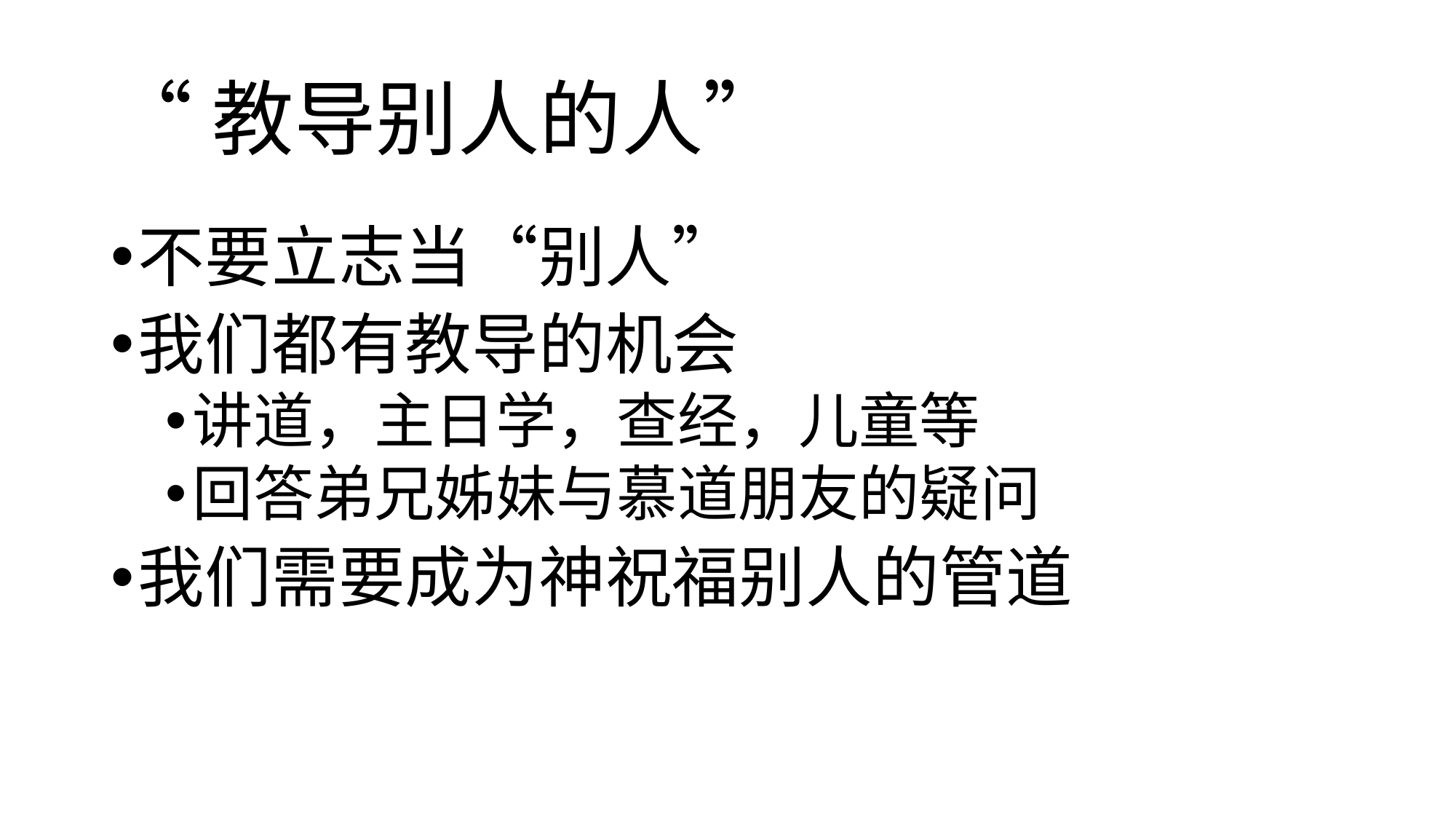

# “教导别人的人”
不要立志当“别人”
我们都有教导的机会
讲道，主日学，查经，儿童等
回答弟兄姊妹与慕道朋友的疑问
我们需要成为神祝福别人的管道